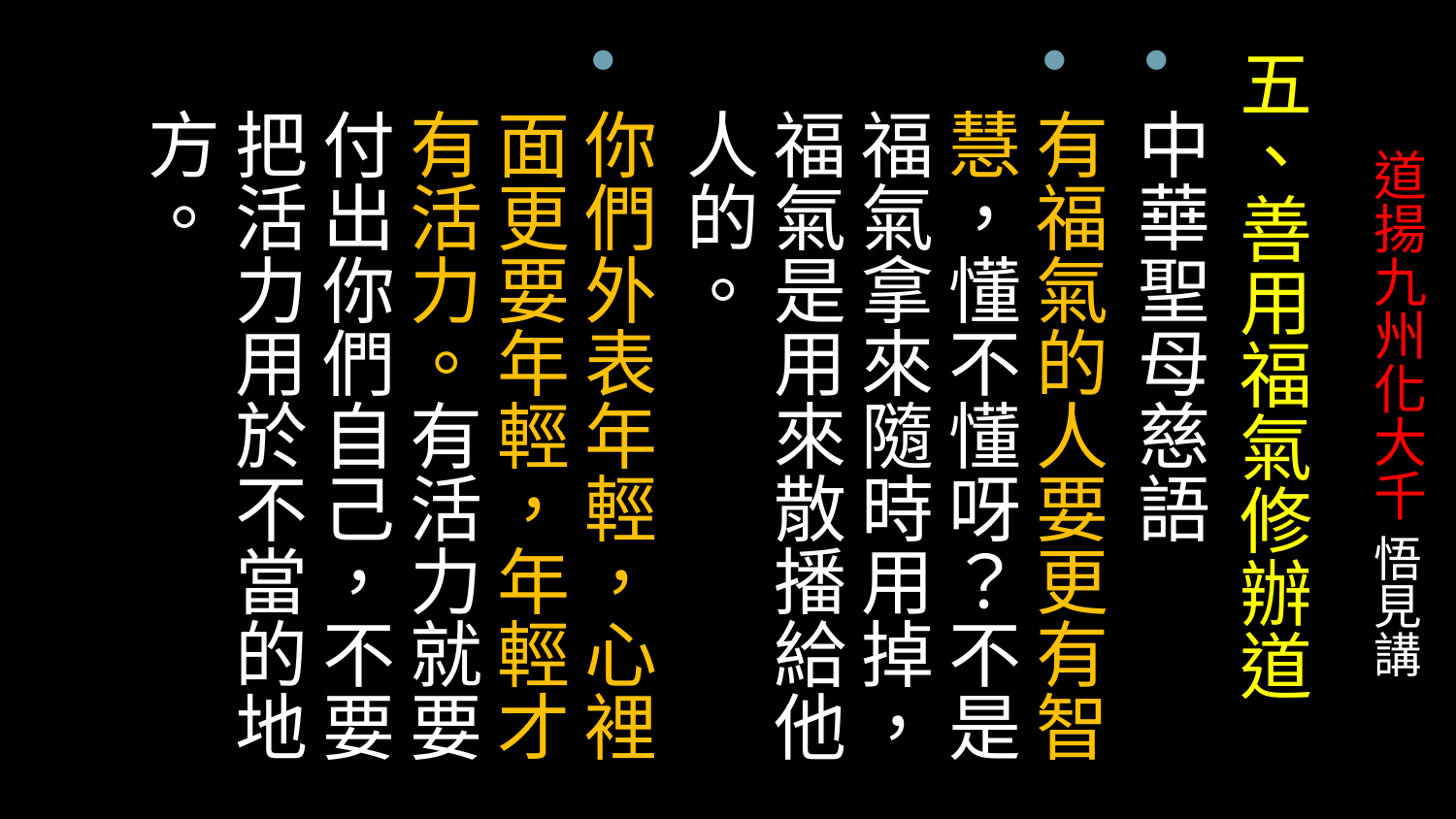

五、善用福氣修辦道
中華聖母慈語
有福氣的人要更有智慧，懂不懂呀？不是福氣拿來隨時用掉，福氣是用來散播給他人的。
你們外表年輕，心裡面更要年輕，年輕才有活力。有活力就要付出你們自己，不要把活力用於不當的地方。

# 道揚九州化大千 悟見講